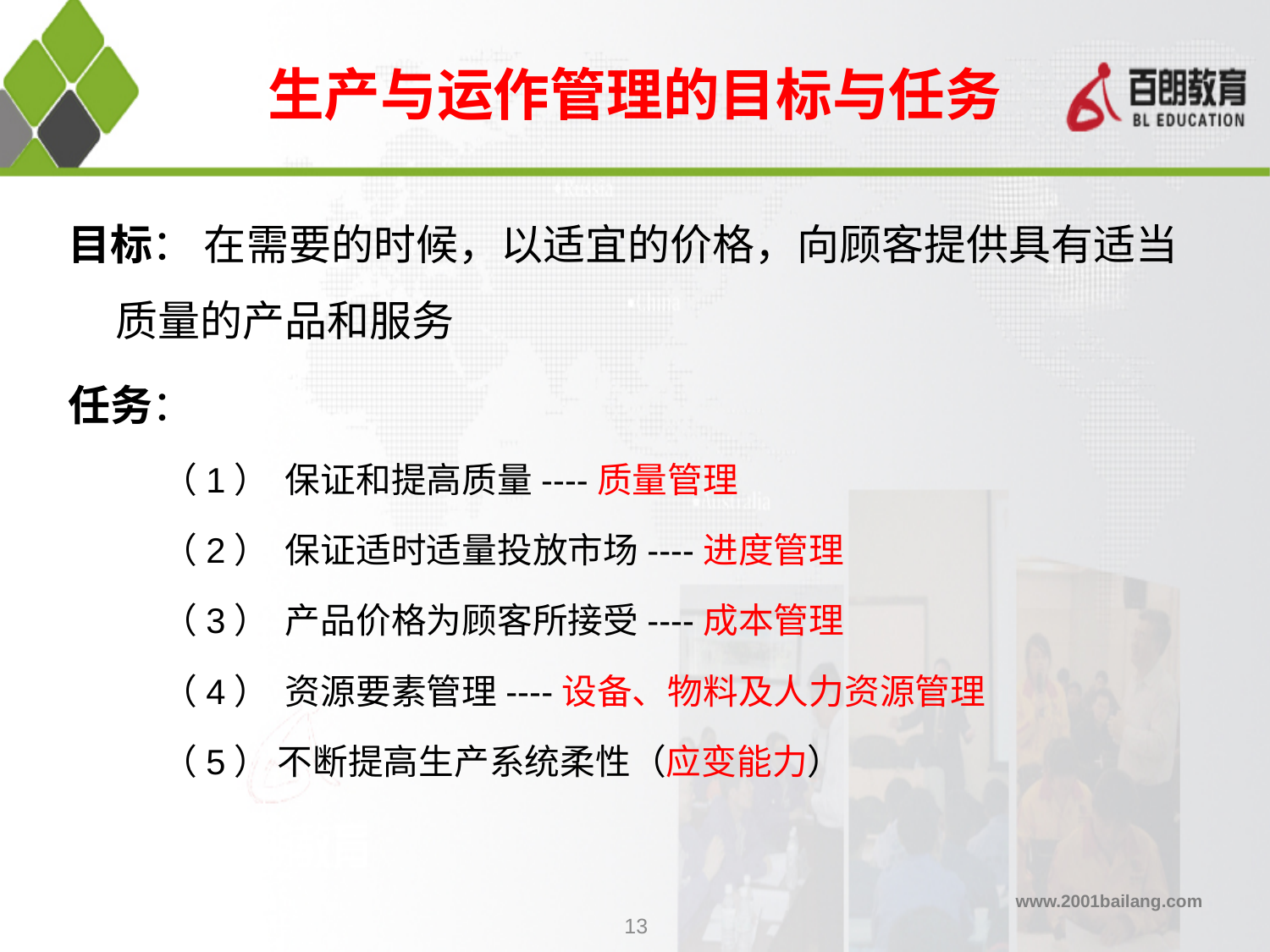

# 生产与运作管理的目标与任务
目标： 在需要的时候，以适宜的价格，向顾客提供具有适当质量的产品和服务
任务：
           （1）  保证和提高质量----质量管理
           （2）  保证适时适量投放市场----进度管理
           （3）  产品价格为顾客所接受----成本管理
           （4）  资源要素管理----设备、物料及人力资源管理
           （5） 不断提高生产系统柔性（应变能力）
13